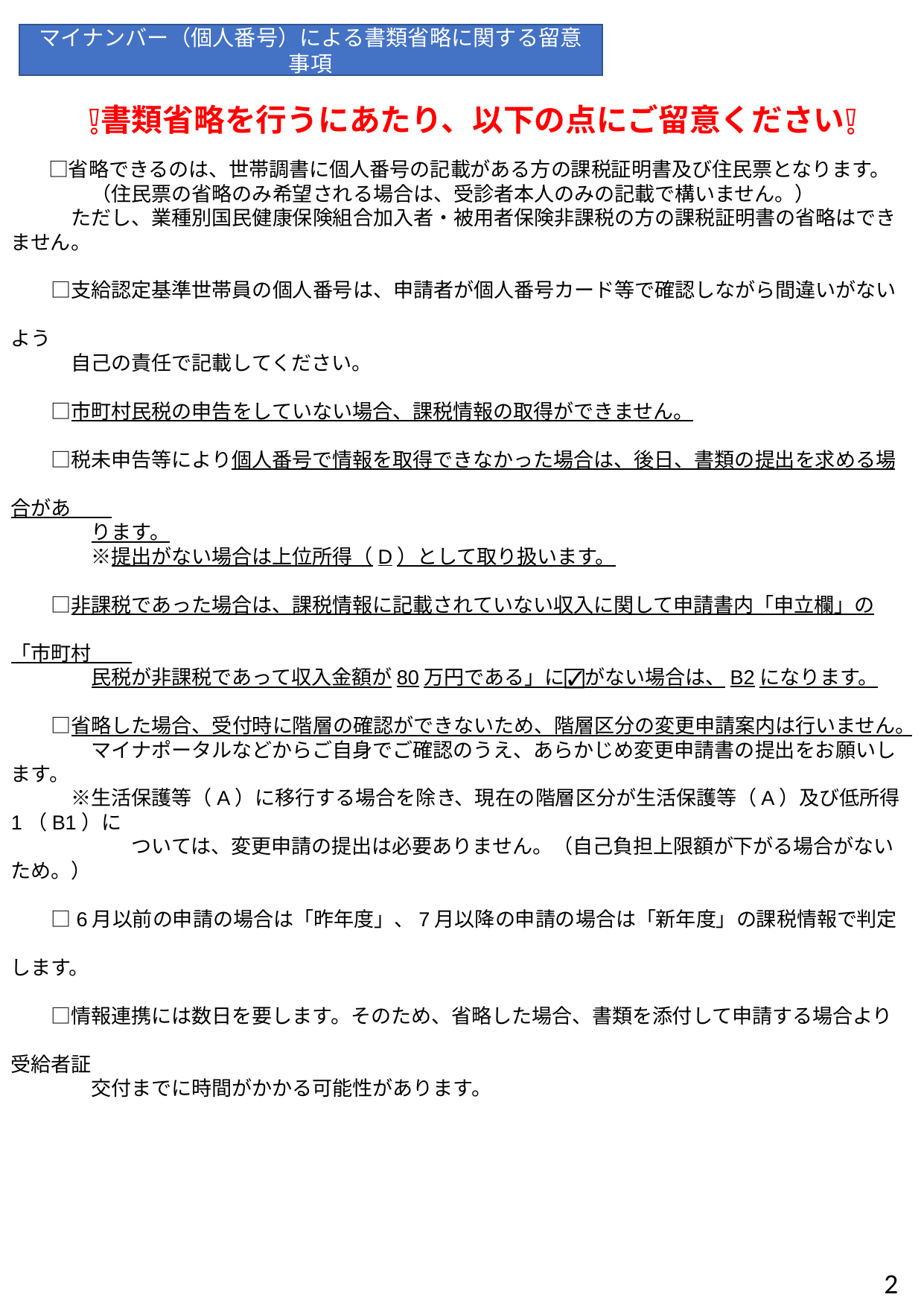

マイナンバー（個人番号）による書類省略に関する留意事項
　❕書類省略を行うにあたり、以下の点にご留意ください❕
　　□省略できるのは、世帯調書に個人番号の記載がある方の課税証明書及び住民票となります。
　　　　（住民票の省略のみ希望される場合は、受診者本人のみの記載で構いません。）
　　　ただし、業種別国民健康保険組合加入者・被用者保険非課税の方の課税証明書の省略はできません。
　　□支給認定基準世帯員の個人番号は、申請者が個人番号カード等で確認しながら間違いがないよう
　　　自己の責任で記載してください。
　　□市町村民税の申告をしていない場合、課税情報の取得ができません。
　　□税未申告等により個人番号で情報を取得できなかった場合は、後日、書類の提出を求める場合があ
　　　　ります。
　　　　※提出がない場合は上位所得（D）として取り扱います。
　　□非課税であった場合は、課税情報に記載されていない収入に関して申請書内「申立欄」の「市町村
　　　　民税が非課税であって収入金額が80万円である」に☑がない場合は、B2になります。
　　□省略した場合、受付時に階層の確認ができないため、階層区分の変更申請案内は行いません。
　　　　マイナポータルなどからご自身でご確認のうえ、あらかじめ変更申請書の提出をお願いします。
　　　※生活保護等（A）に移行する場合を除き、現在の階層区分が生活保護等（A）及び低所得1（B1）に
　　　　　　ついては、変更申請の提出は必要ありません。（自己負担上限額が下がる場合がないため。）
　　□6月以前の申請の場合は「昨年度」、7月以降の申請の場合は「新年度」の課税情報で判定します。
　　□情報連携には数日を要します。そのため、省略した場合、書類を添付して申請する場合より受給者証
　　　　交付までに時間がかかる可能性があります。

2